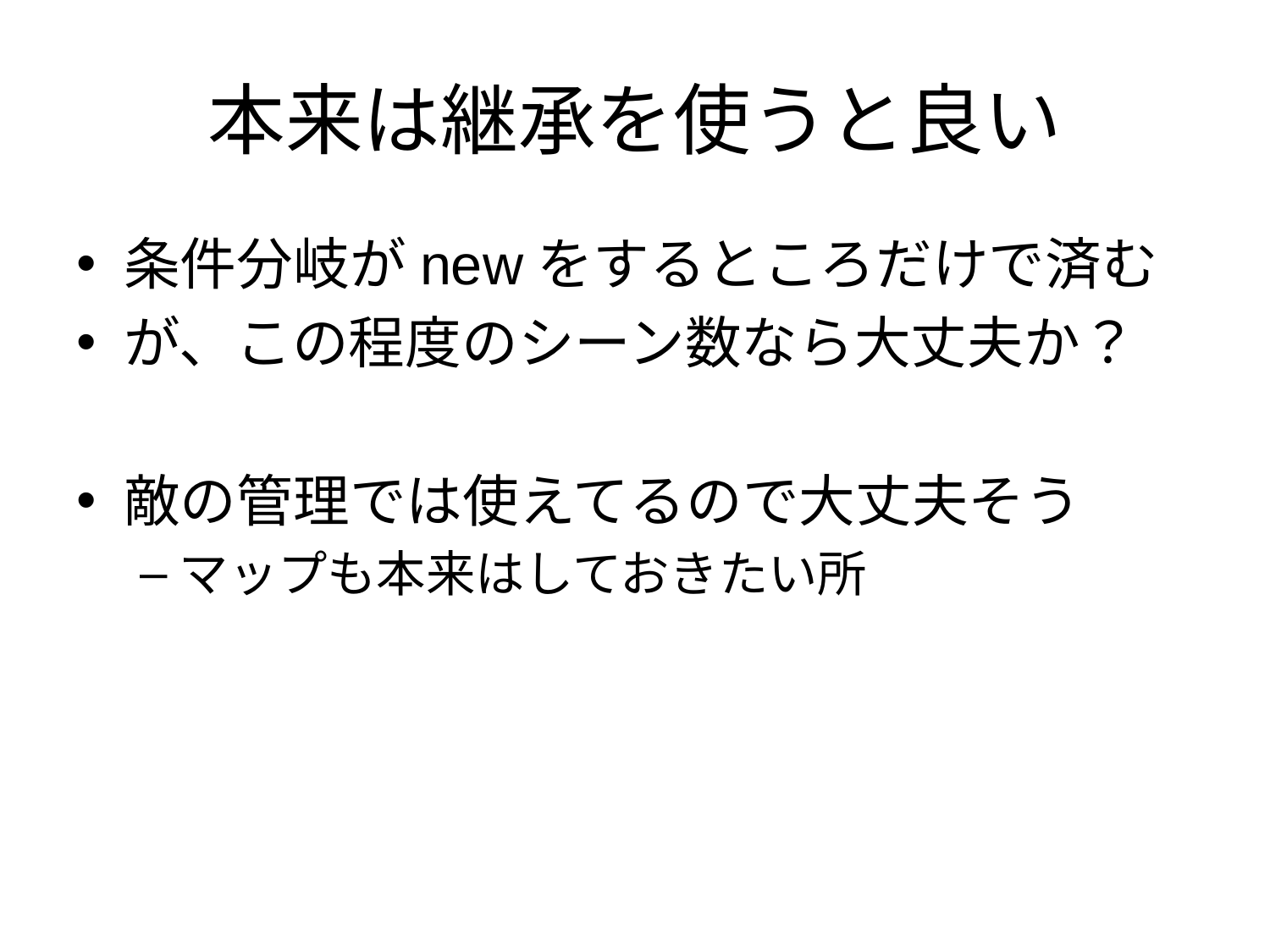

# 本来は継承を使うと良い
条件分岐がnewをするところだけで済む
が、この程度のシーン数なら大丈夫か？

敵の管理では使えてるので大丈夫そう
マップも本来はしておきたい所